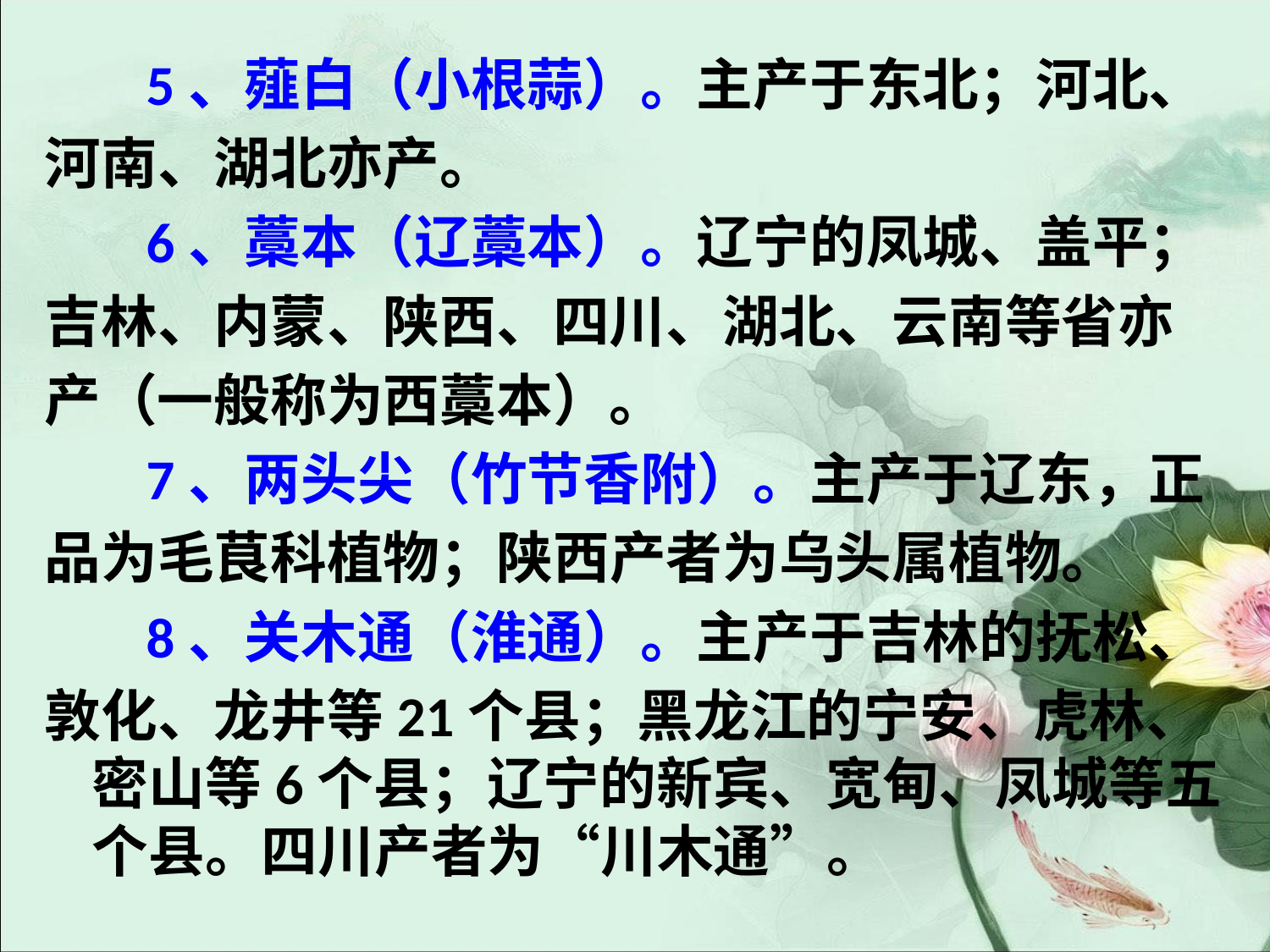

#
        5、薤白（小根蒜）。主产于东北；河北、
河南、湖北亦产。
        6、藁本（辽藁本）。辽宁的凤城、盖平；
吉林、内蒙、陕西、四川、湖北、云南等省亦
产（一般称为西藁本）。
        7、两头尖（竹节香附）。主产于辽东，正
品为毛茛科植物；陕西产者为乌头属植物。
        8、关木通（淮通）。主产于吉林的抚松、
敦化、龙井等21个县；黑龙江的宁安、虎林、密山等6个县；辽宁的新宾、宽甸、凤城等五个县。四川产者为“川木通”。